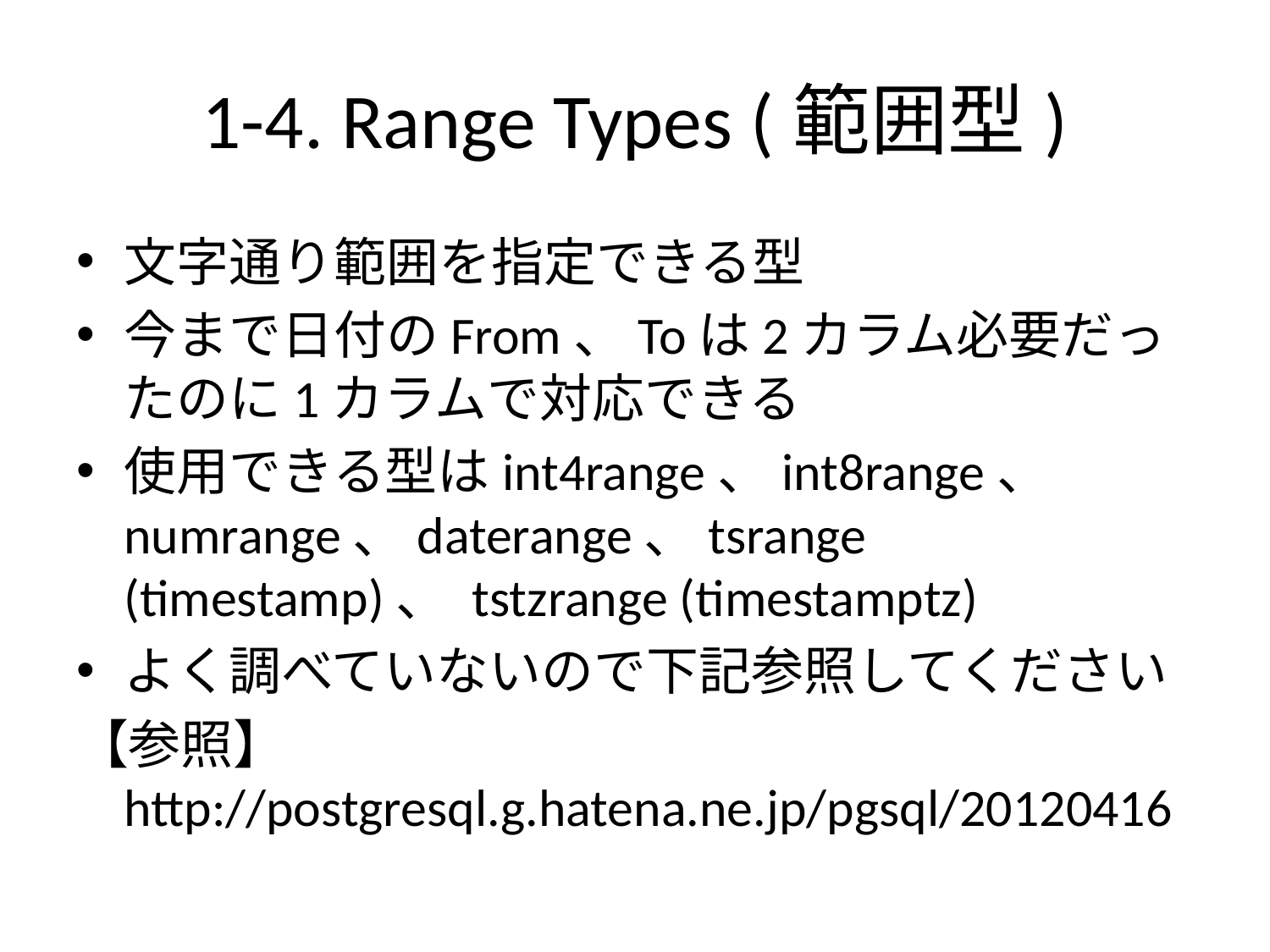

# 1-4. Range Types (範囲型)
文字通り範囲を指定できる型
今まで日付のFrom、Toは2カラム必要だったのに1カラムで対応できる
使用できる型はint4range、int8range、 numrange、daterange、tsrange (timestamp)、 tstzrange (timestamptz)
よく調べていないので下記参照してください
【参照】 http://postgresql.g.hatena.ne.jp/pgsql/20120416